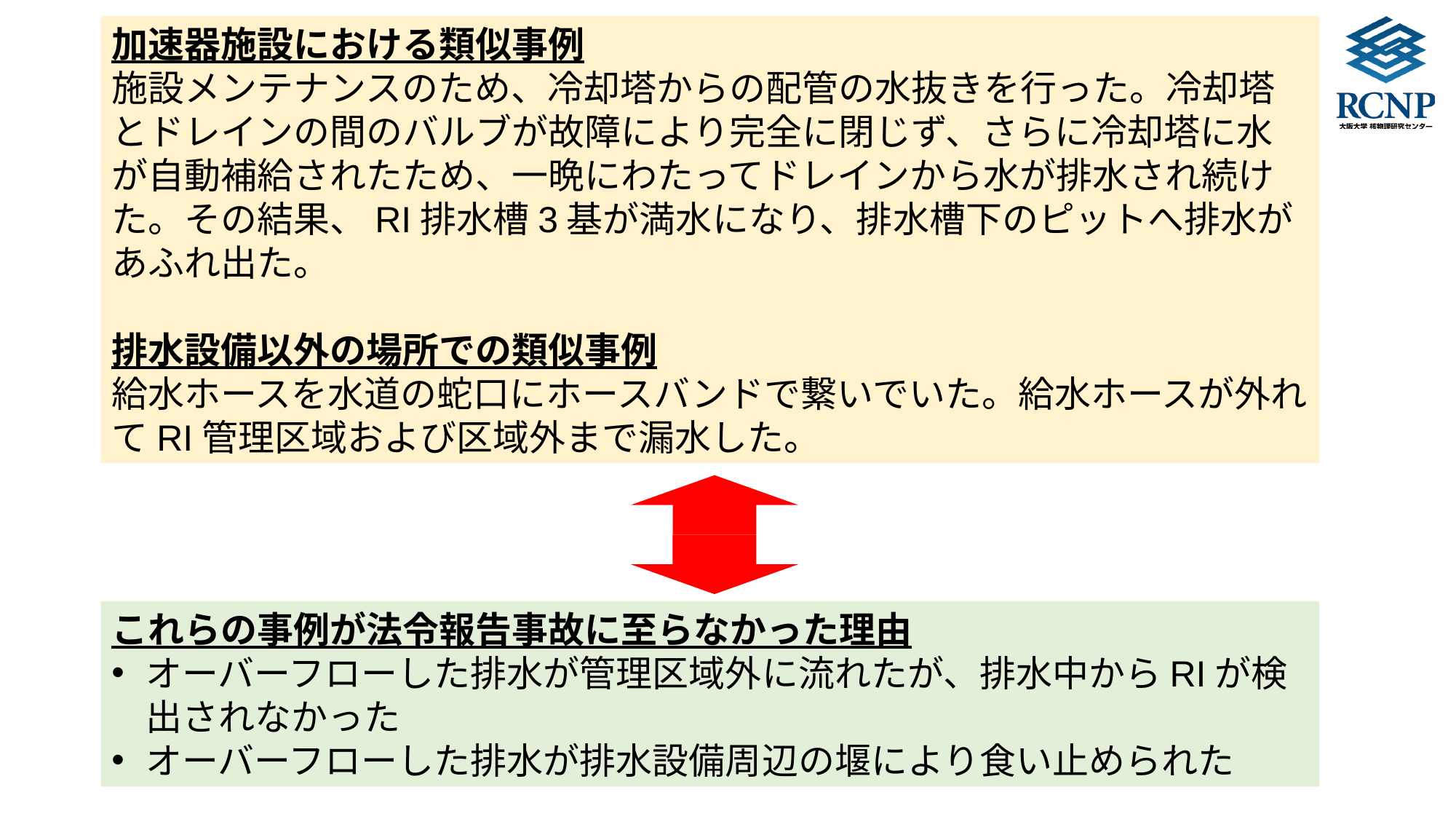

加速器施設における類似事例
施設メンテナンスのため、冷却塔からの配管の水抜きを行った。冷却塔とドレインの間のバルブが故障により完全に閉じず、さらに冷却塔に水が自動補給されたため、一晩にわたってドレインから水が排水され続けた。その結果、RI排水槽3基が満水になり、排水槽下のピットへ排水があふれ出た。

排水設備以外の場所での類似事例
給⽔ホースを⽔道の蛇⼝にホースバンドで繋いでいた。給⽔ホースが外れてRI管理区域および区域外まで漏⽔した。

これらの事例が法令報告事故に至らなかった理由
オーバーフローした排水が管理区域外に流れたが、排水中からRIが検出されなかった
オーバーフローした排水が排水設備周辺の堰により食い止められた